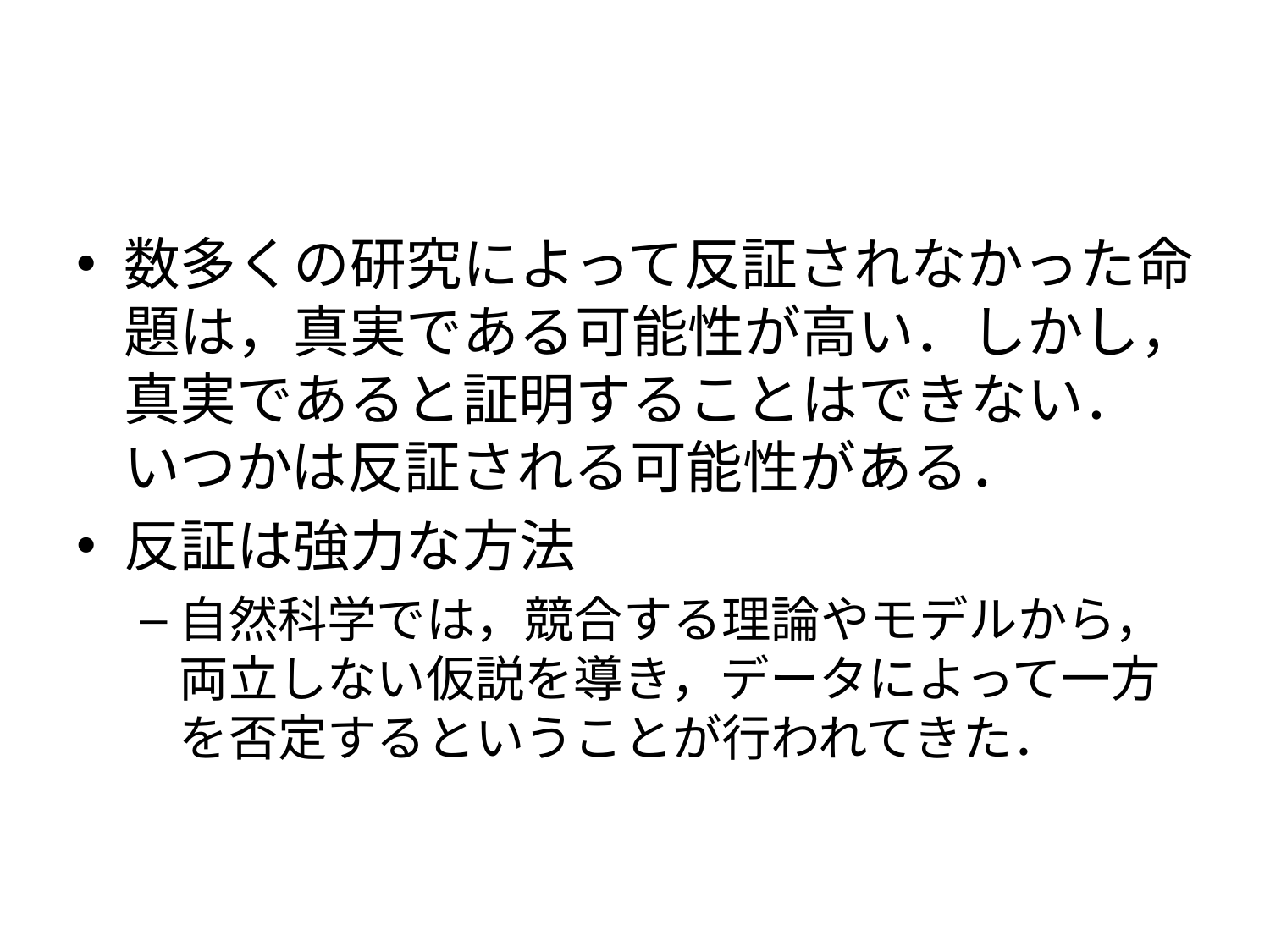

#
数多くの研究によって反証されなかった命題は，真実である可能性が高い．しかし，真実であると証明することはできない．いつかは反証される可能性がある．
反証は強力な方法
自然科学では，競合する理論やモデルから，両立しない仮説を導き，データによって一方を否定するということが行われてきた．